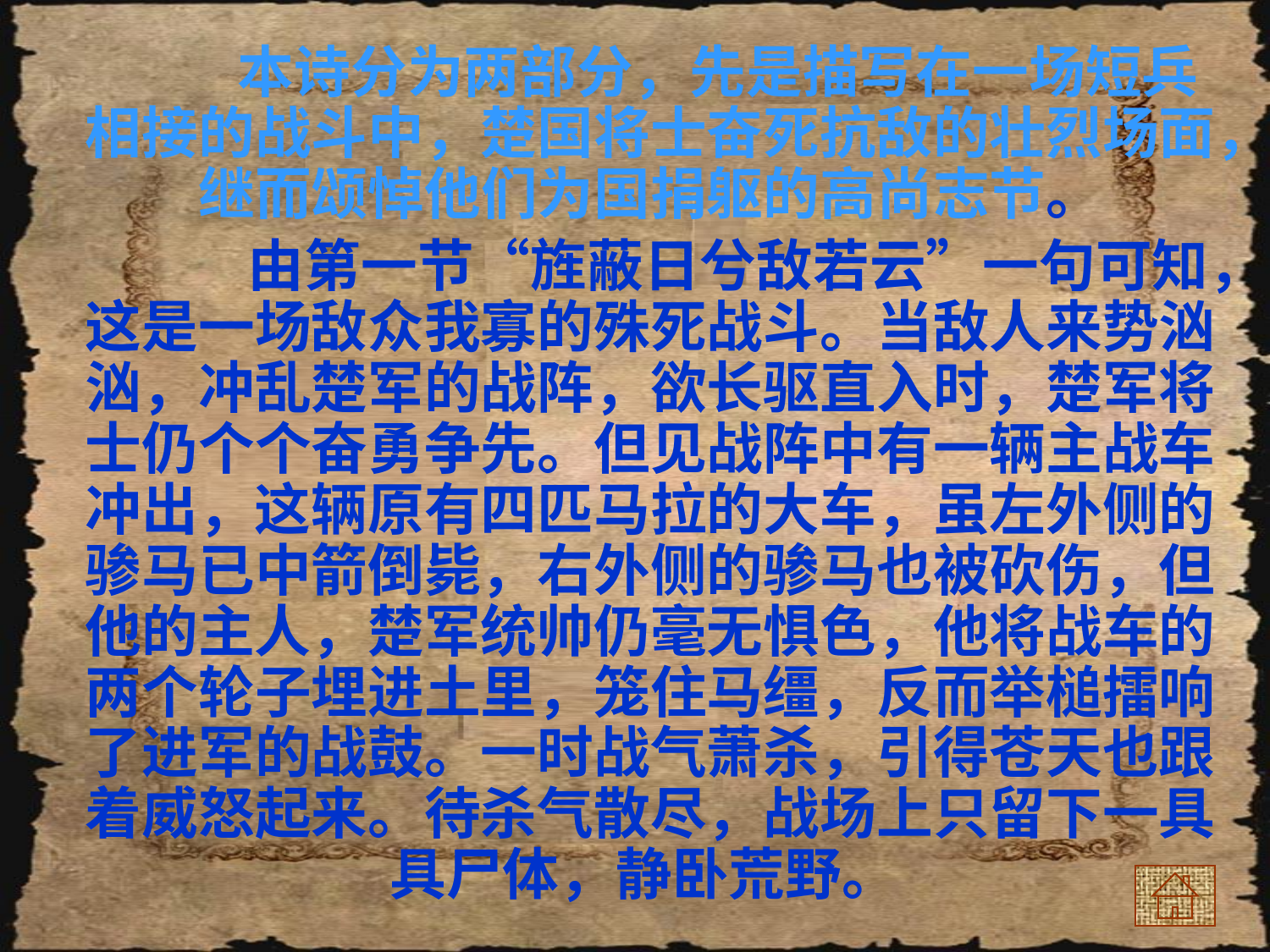

本诗分为两部分，先是描写在一场短兵相接的战斗中，楚国将士奋死抗敌的壮烈场面，继而颂悼他们为国捐躯的高尚志节。
           由第一节“旌蔽日兮敌若云”一句可知，这是一场敌众我寡的殊死战斗。当敌人来势汹汹，冲乱楚军的战阵，欲长驱直入时，楚军将士仍个个奋勇争先。但见战阵中有一辆主战车冲出，这辆原有四匹马拉的大车，虽左外侧的骖马已中箭倒毙，右外侧的骖马也被砍伤，但他的主人，楚军统帅仍毫无惧色，他将战车的两个轮子埋进土里，笼住马缰，反而举槌擂响了进军的战鼓。一时战气萧杀，引得苍天也跟着威怒起来。待杀气散尽，战场上只留下一具具尸体，静卧荒野。